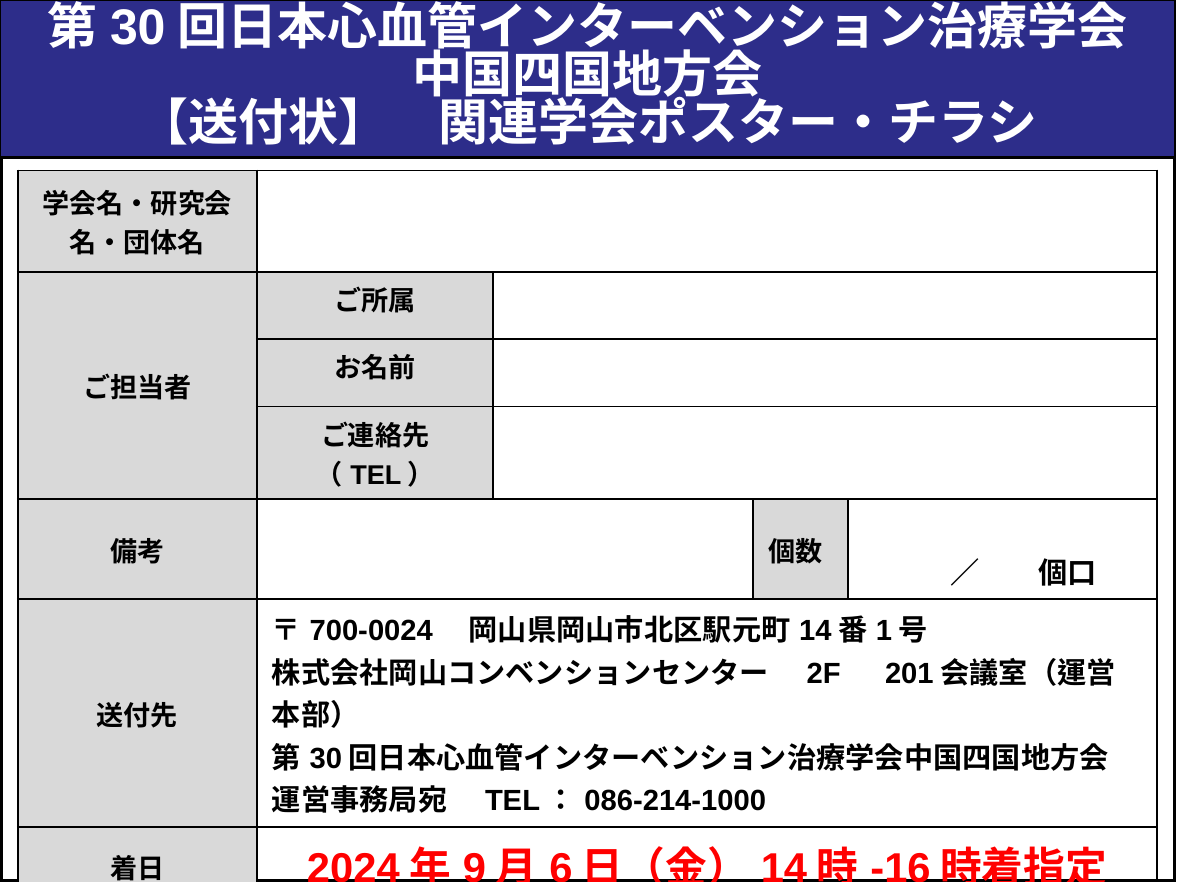

第30回日本心血管インターベンション治療学会
中国四国地方会
【送付状】　関連学会ポスター・チラシ
| 学会名・研究会名・団体名 |  |  |  |  |
| --- | --- | --- | --- | --- |
| ご担当者 | ご所属 |  |  |  |
|  | お名前 |  |  |  |
|  | ご連絡先（TEL） |  |  |  |
| 備考 |  |  | 個数 | ／　　個口 |
| 送付先 | 〒700-0024　岡山県岡山市北区駅元町14番1号 株式会社岡山コンベンションセンター　2F　201会議室（運営本部） 第30回日本心血管インターベンション治療学会中国四国地方会 運営事務局宛　TEL：086-214-1000 |  |  |  |
| 着日 | 2024年9月6日（金）14時-16時着指定 |  |  |  |
| ※必要事項を全てご記入の上、必ず荷物側面の見えやすい場所に全ての荷物に貼付してください。 ※本送付状はカラーで印刷をお願いします。 |  |  |  |  |